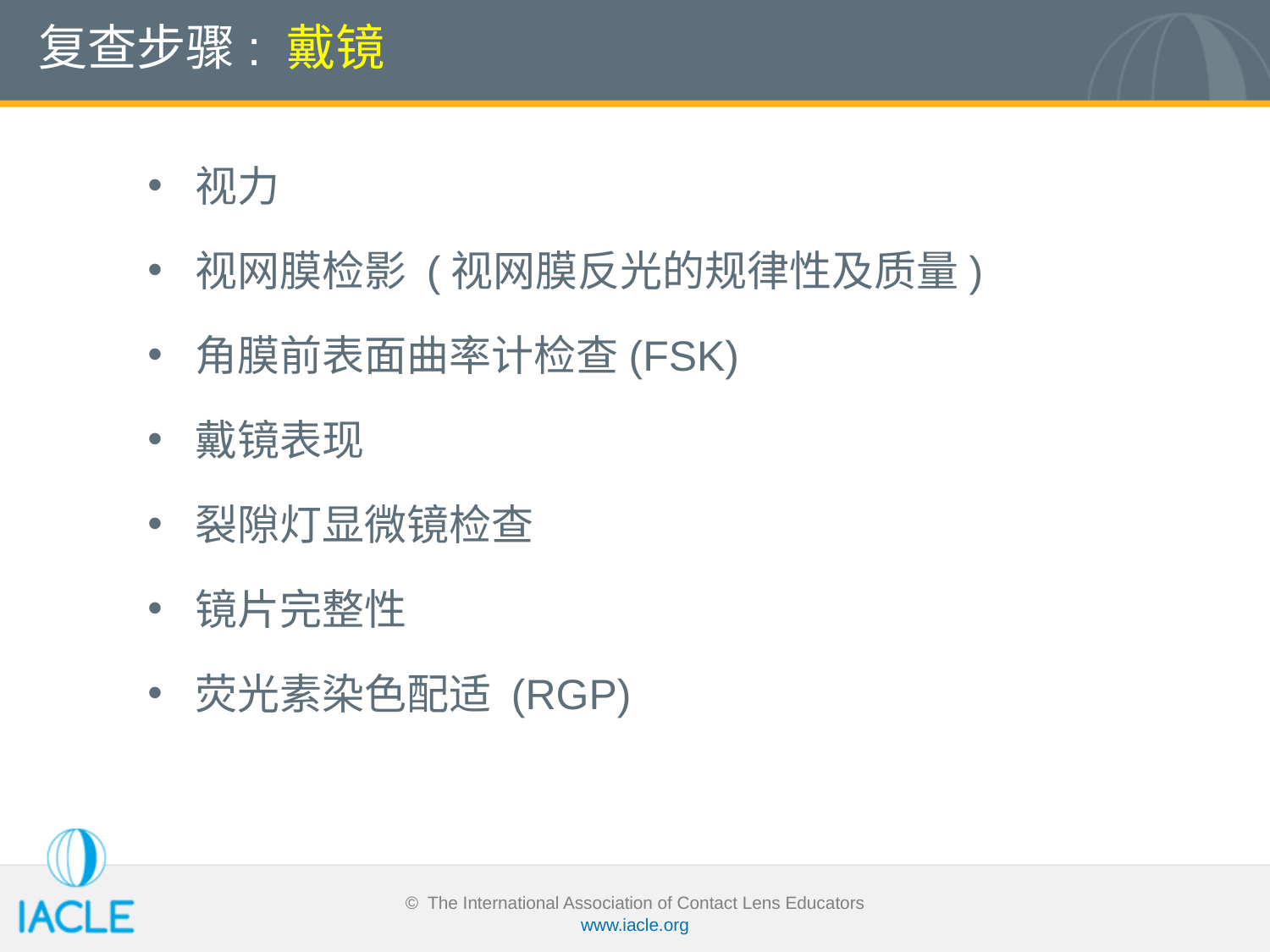

# 复查步骤: 戴镜
视力
视网膜检影 (视网膜反光的规律性及质量)
角膜前表面曲率计检查(FSK)
戴镜表现
裂隙灯显微镜检查
镜片完整性
荧光素染色配适 (RGP)